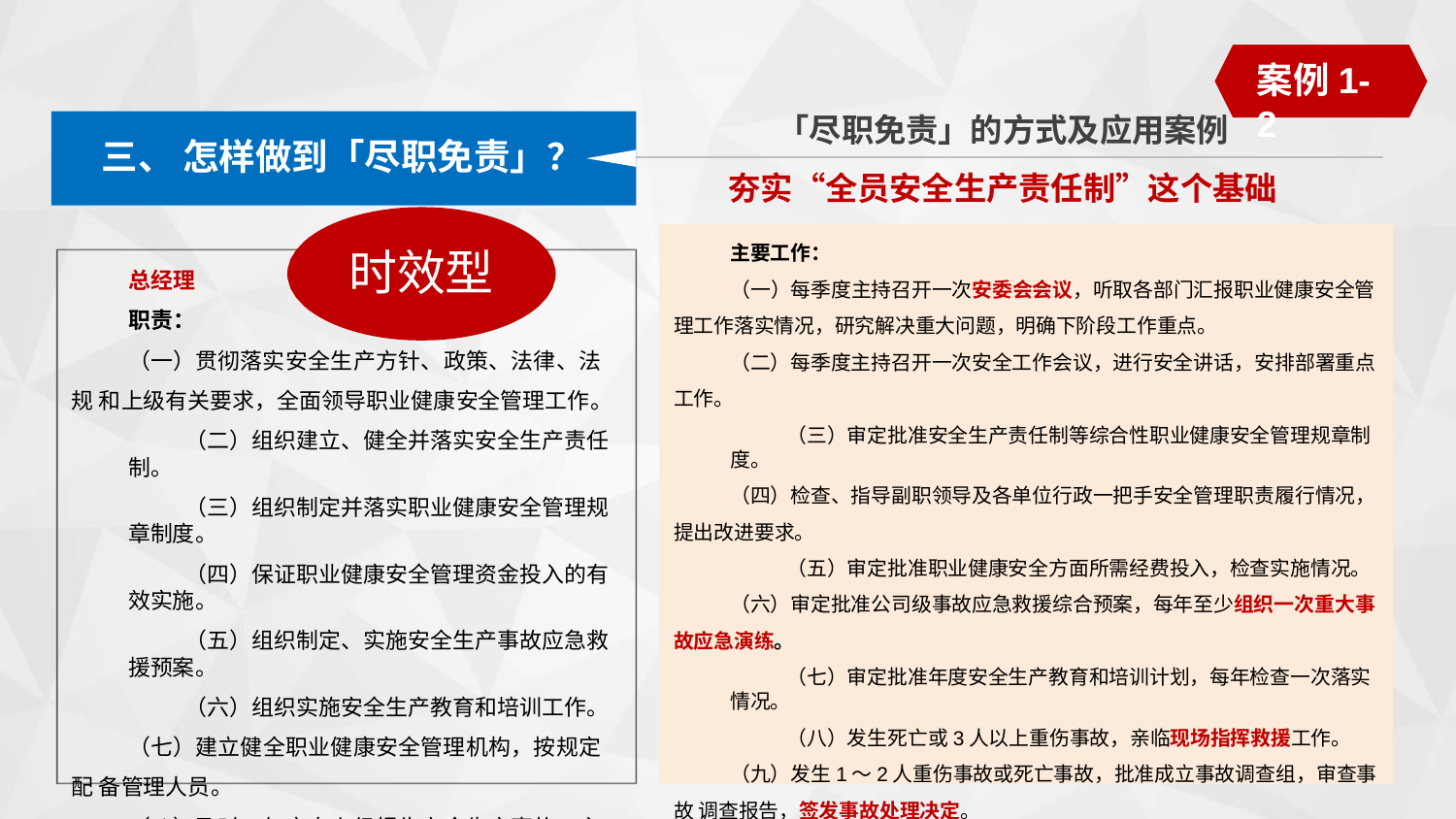

# 案例1-2
「尽职免责」的方式及应用案例
夯实“全员安全生产责任制”这个基础
三、 怎样做到「尽职免责」？

主要工作：
（一）每季度主持召开一次安委会会议，听取各部门汇报职业健康安全管 理工作落实情况，研究解决重大问题，明确下阶段工作重点。
（二）每季度主持召开一次安全工作会议，进行安全讲话，安排部署重点 工作。
（三）审定批准安全生产责任制等综合性职业健康安全管理规章制度。
（四）检查、指导副职领导及各单位行政一把手安全管理职责履行情况， 提出改进要求。
（五）审定批准职业健康安全方面所需经费投入，检查实施情况。
（六）审定批准公司级事故应急救援综合预案，每年至少组织一次重大事 故应急演练。
（七）审定批准年度安全生产教育和培训计划，每年检查一次落实情况。
（八）发生死亡或3人以上重伤事故，亲临现场指挥救援工作。
（九）发生1～2人重伤事故或死亡事故，批准成立事故调查组，审查事故 调查报告，签发事故处理决定。
时效型

总经理 职责：
（一）贯彻落实安全生产方针、政策、法律、法规 和上级有关要求，全面领导职业健康安全管理工作。
（二）组织建立、健全并落实安全生产责任制。
（三）组织制定并落实职业健康安全管理规章制度。
（四）保证职业健康安全管理资金投入的有效实施。
（五）组织制定、实施安全生产事故应急救援预案。
（六）组织实施安全生产教育和培训工作。
（七）建立健全职业健康安全管理机构，按规定配 备管理人员。
（八）及时、如实向上级报告安全生产事故，主持 事故调查处理，提出并组织落实防范措施。